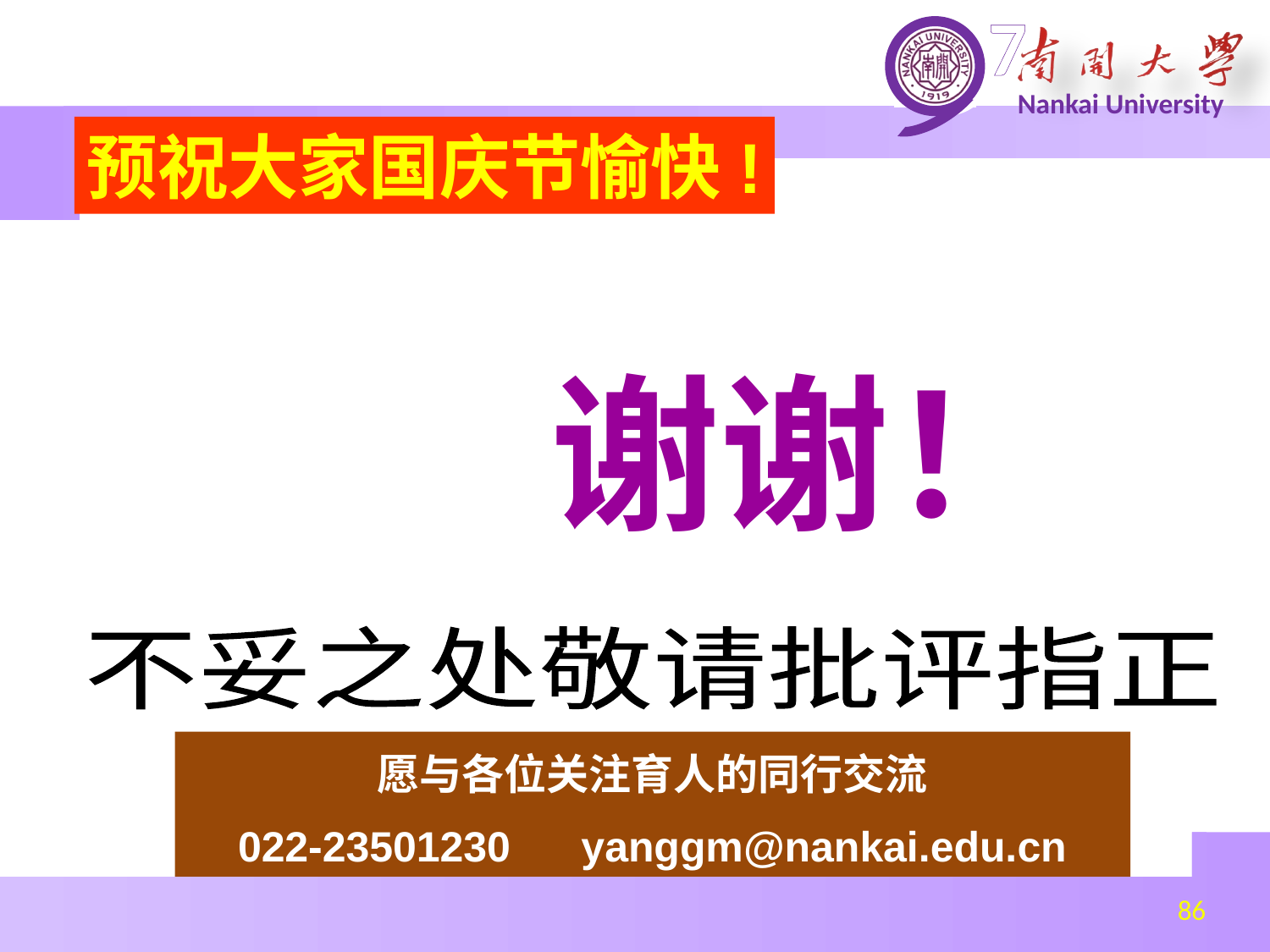

预祝大家国庆节愉快!
谢谢！
不妥之处敬请批评指正
愿与各位关注育人的同行交流
022-23501230      yanggm@nankai.edu.cn